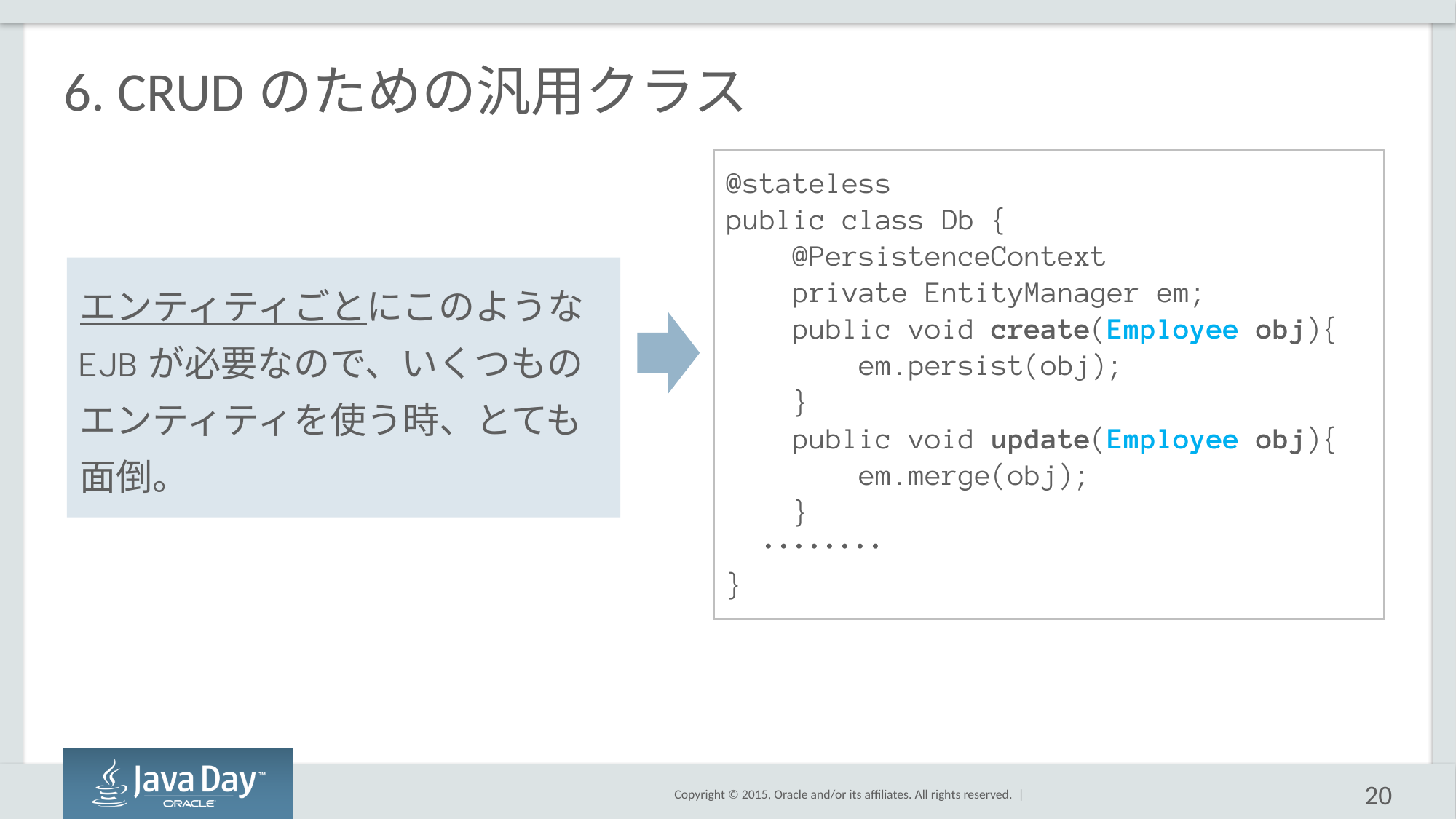

# 6. CRUDのための汎用クラス
@stateless
public class Db {
    @PersistenceContext
    private EntityManager em;
    public void create(Employee obj){
        em.persist(obj);
    }
    public void update(Employee obj){
        em.merge(obj);
    }
    ････････
}

エンティティごとにこのようなEJBが必要なので、いくつものエンティティを使う時、とても面倒。

20